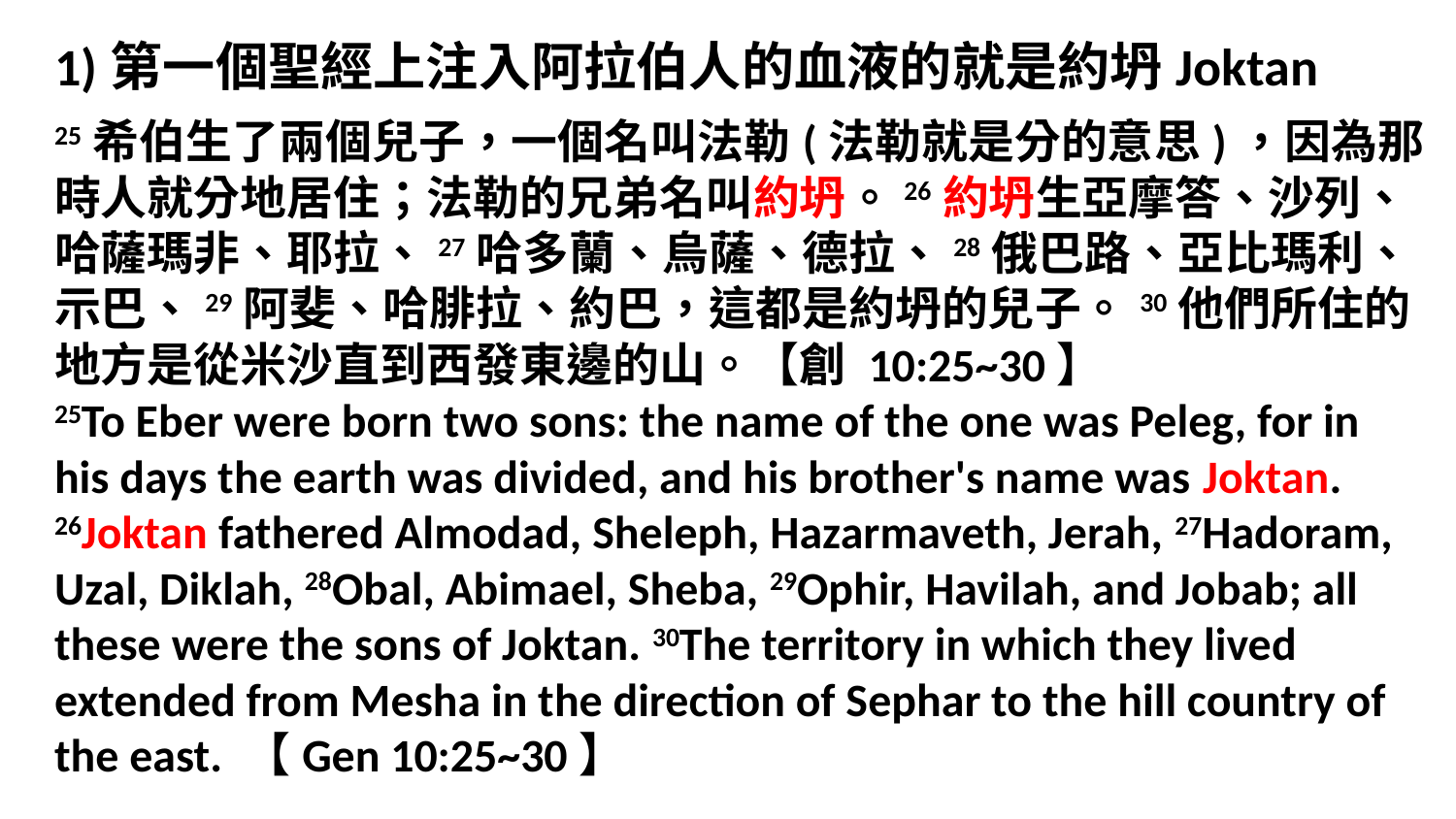

1)第一個聖經上注入阿拉伯人的血液的就是約坍Joktan
25希伯生了兩個兒子，一個名叫法勒(法勒就是分的意思)，因為那時人就分地居住；法勒的兄弟名叫約坍。26約坍生亞摩答、沙列、哈薩瑪非、耶拉、27哈多蘭、烏薩、德拉、28俄巴路、亞比瑪利、示巴、29阿斐、哈腓拉、約巴，這都是約坍的兒子。30他們所住的地方是從米沙直到西發東邊的山。【創 10:25~30】
25To Eber were born two sons: the name of the one was Peleg, for in his days the earth was divided, and his brother's name was Joktan. 26Joktan fathered Almodad, Sheleph, Hazarmaveth, Jerah, 27Hadoram, Uzal, Diklah, 28Obal, Abimael, Sheba, 29Ophir, Havilah, and Jobab; all these were the sons of Joktan. 30The territory in which they lived extended from Mesha in the direction of Sephar to the hill country of the east. 【Gen 10:25~30】